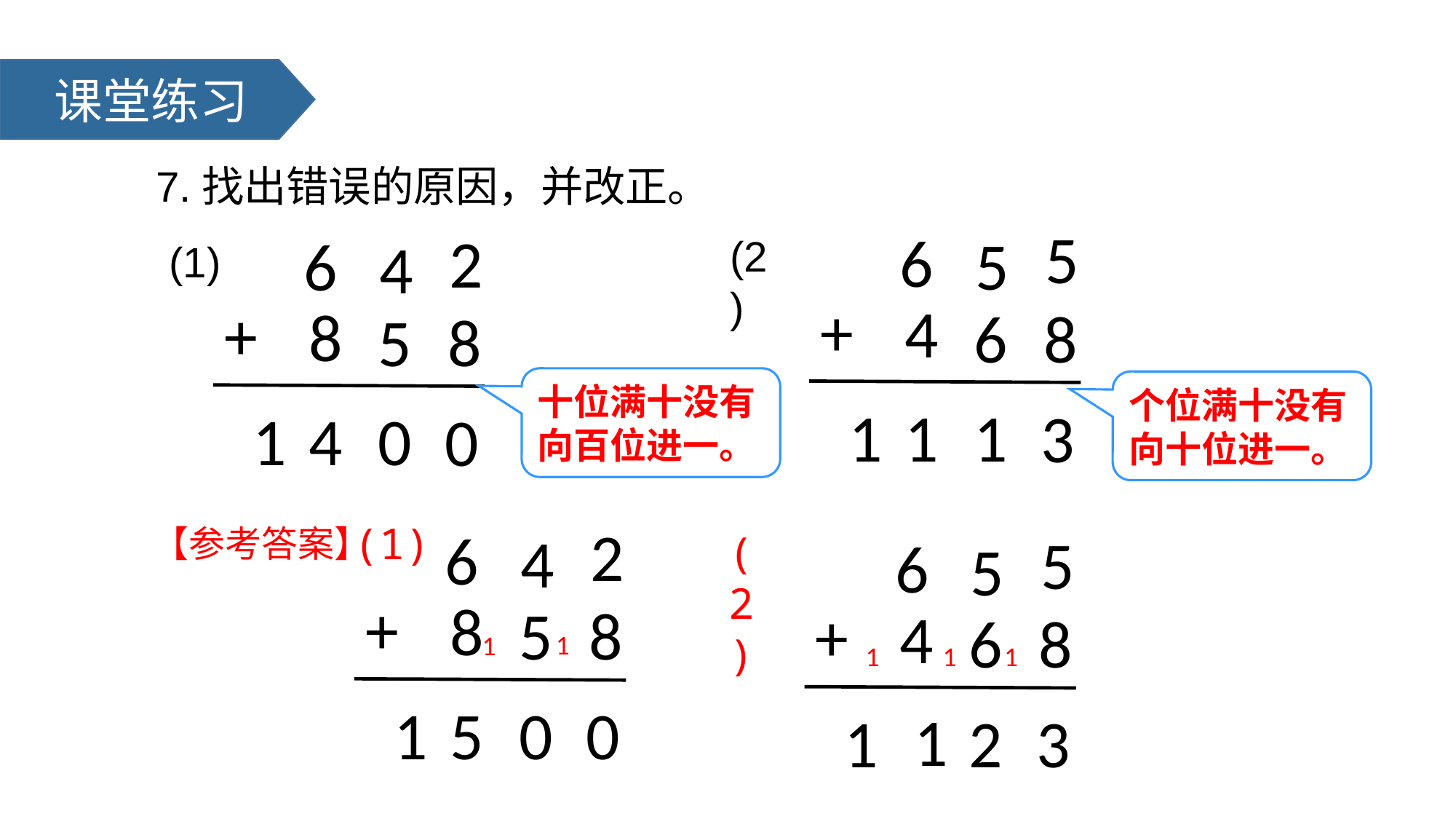

课堂练习
7.找出错误的原因，并改正。
5
6
5
+
4
6
8
1
1
1
3
2
6
4
+
8
5
8
1
4
0
0
(2)
(1)
十位满十没有向百位进一。
个位满十没有向十位进一。
2
6
4
+
8
5
8
1
5
0
0
1
1
(1)
【参考答案】
5
6
5
+
4
6
8
1
1
2
3
1
1
1
(2)